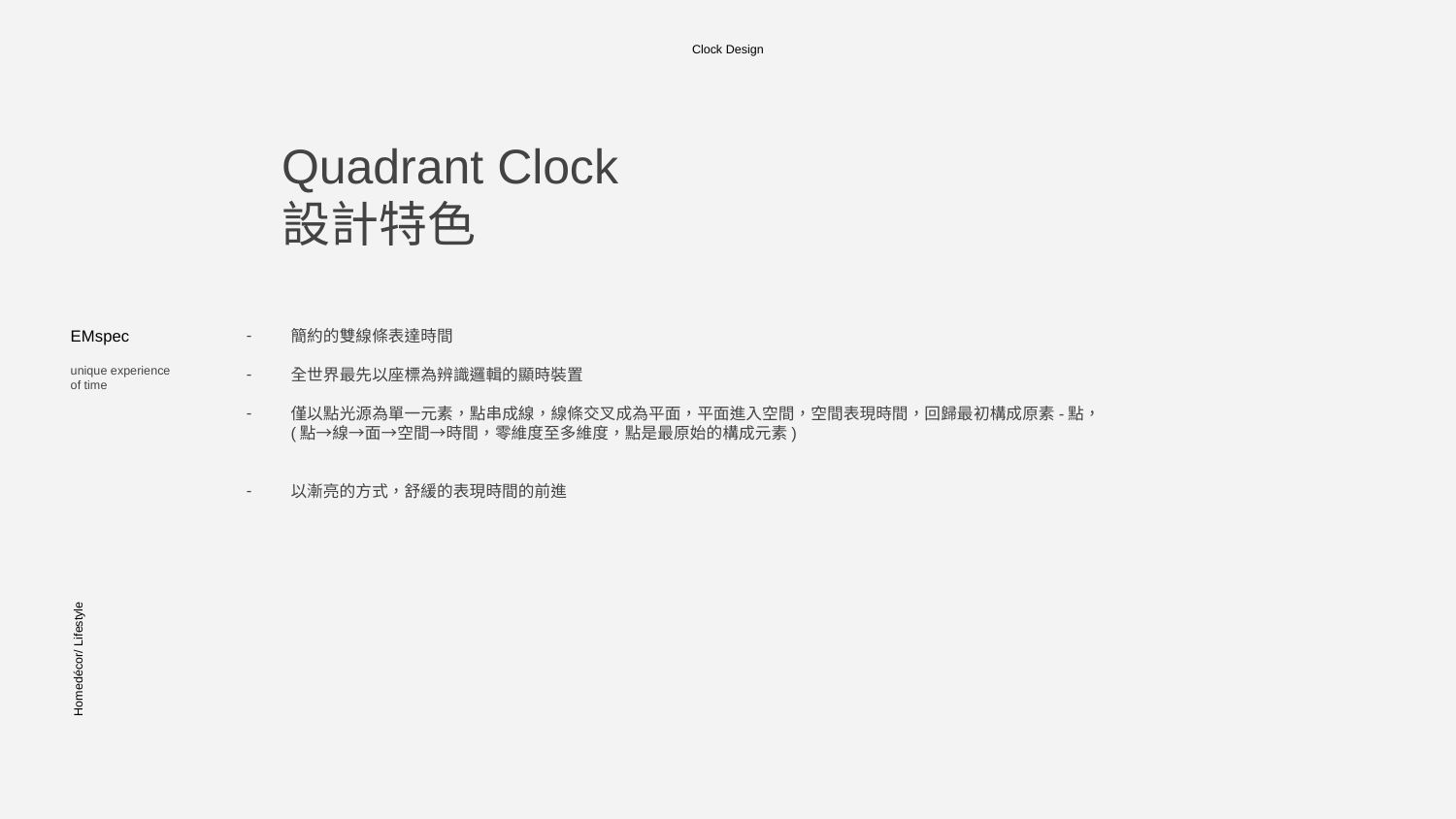

Clock Design
Quadrant Clock
設計特色
EMspec
簡約的雙線條表達時間

全世界最先以座標為辨識邏輯的顯時裝置

僅以點光源為單一元素，點串成線，線條交叉成為平面，平面進入空間，空間表現時間，回歸最初構成原素-點，
(點→線→面→空間→時間，零維度至多維度，點是最原始的構成元素)

以漸亮的方式，舒緩的表現時間的前進

unique experience
of time
Homedécor/ Lifestyle